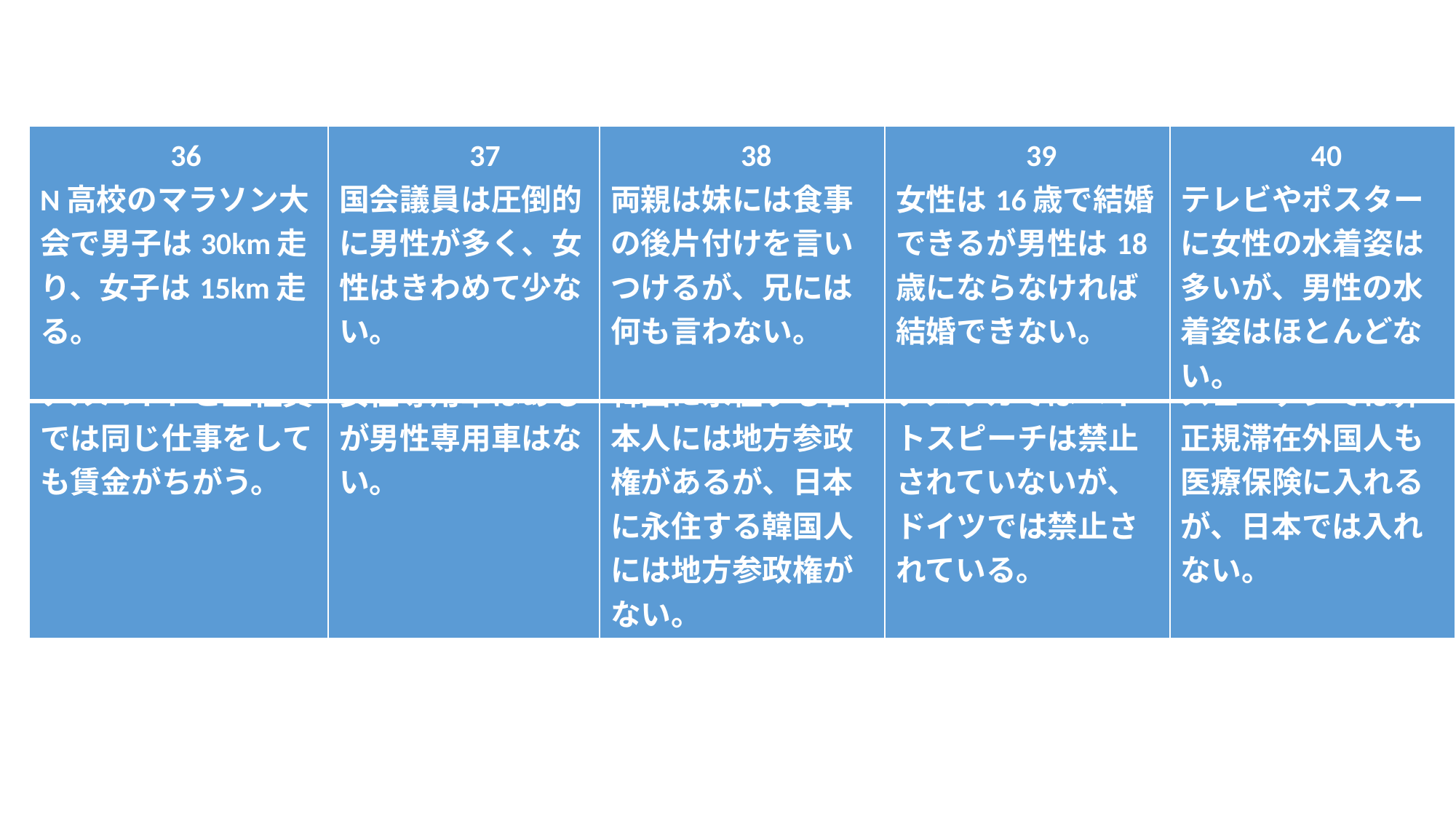

| 36 N高校のマラソン大会で男子は30km走り、女子は15km走る。 | 37 国会議員は圧倒的に男性が多く、女性はきわめて少ない。 | 38 両親は妹には食事の後片付けを言いつけるが、兄には何も言わない。 | 39 女性は16歳で結婚できるが男性は18歳にならなければ結婚できない。 | 40 テレビやポスターに女性の水着姿は多いが、男性の水着姿はほとんどない。 |
| --- | --- | --- | --- | --- |
| 41 アルバイトと正社員では同じ仕事をしても賃金がちがう。 | 42 女性専用車はあるが男性専用車はない。 | 43 韓国に永住する日本人には地方参政権があるが、日本に永住する韓国人には地方参政権がない。 | 44 アメリカではヘイトスピーチは禁止されていないが、ドイツでは禁止されている。 | 45 スェーデンでは非正規滞在外国人も医療保険に入れるが、日本では入れない。 |
| --- | --- | --- | --- | --- |